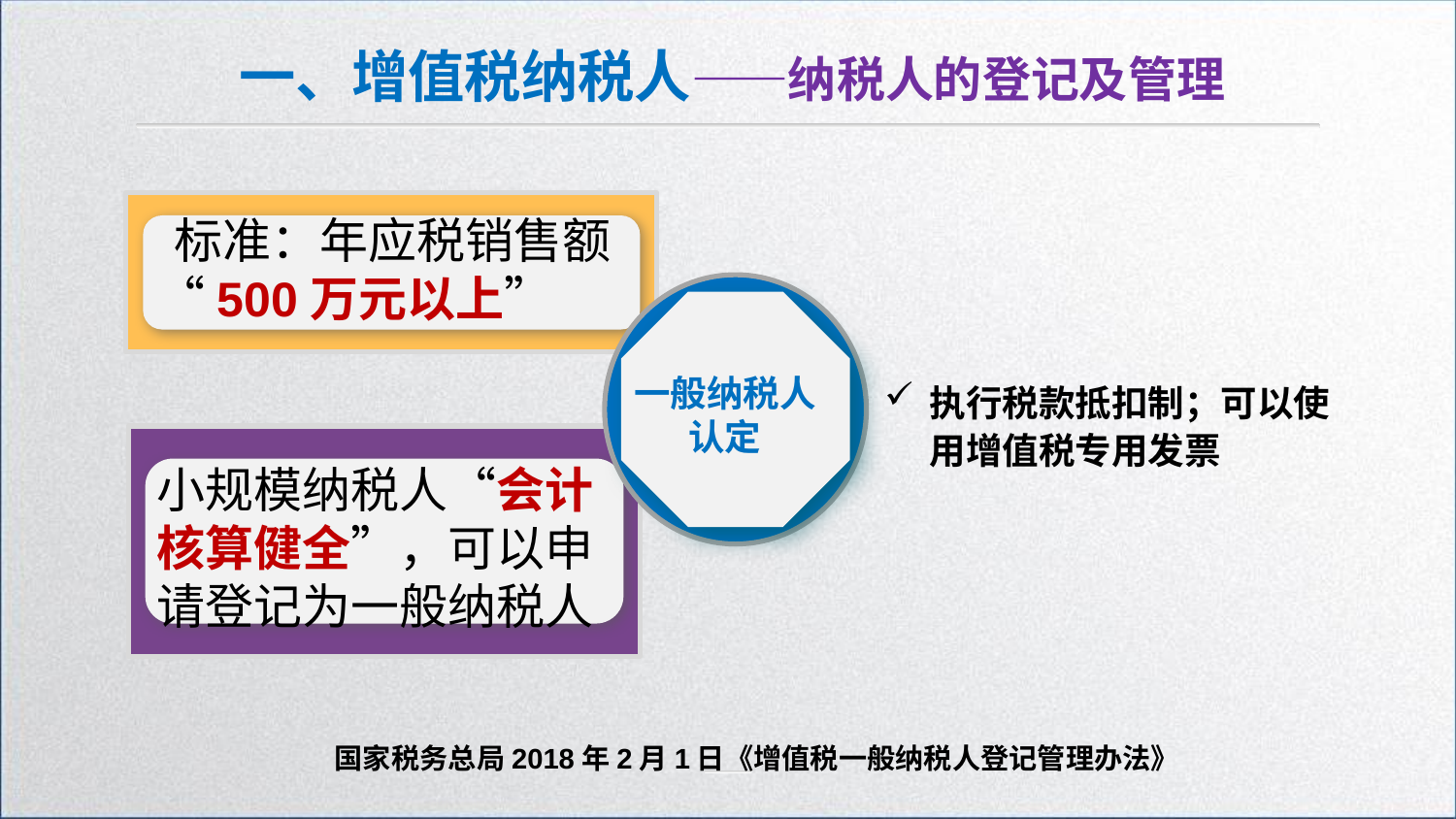

一、增值税纳税人——纳税人的登记及管理

 标准：年应税销售额“500万元以上”

一般纳税人认定
执行税款抵扣制；可以使用增值税专用发票

小规模纳税人“会计核算健全”，可以申请登记为一般纳税人
国家税务总局2018年2月1日《增值税一般纳税人登记管理办法》